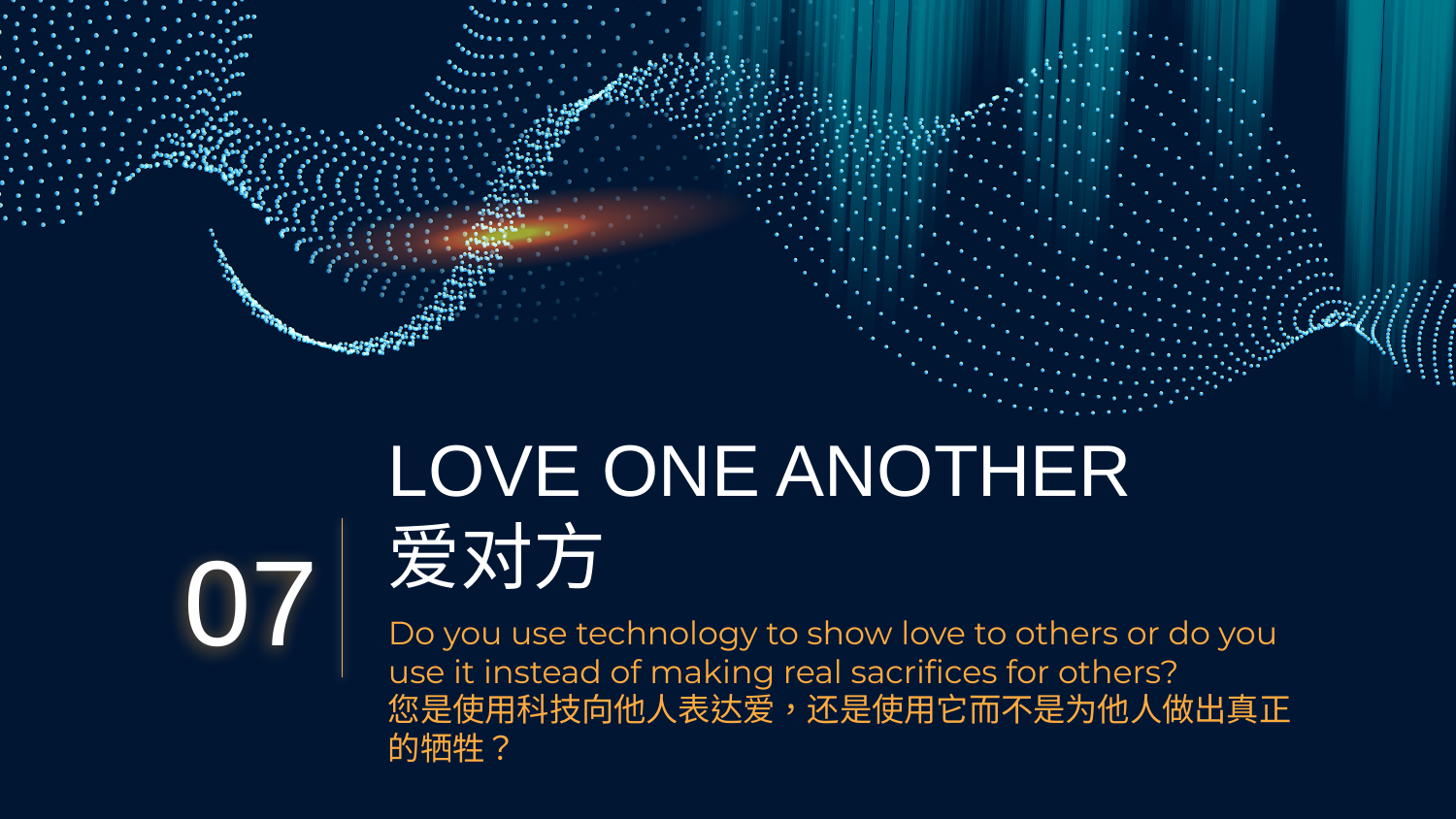

# LOVE ONE ANOTHER 爱对方
07
Do you use technology to show love to others or do you use it instead of making real sacrifices for others?
您是使用科技向他人表达爱，还是使用它而不是为他人做出真正的牺牲？